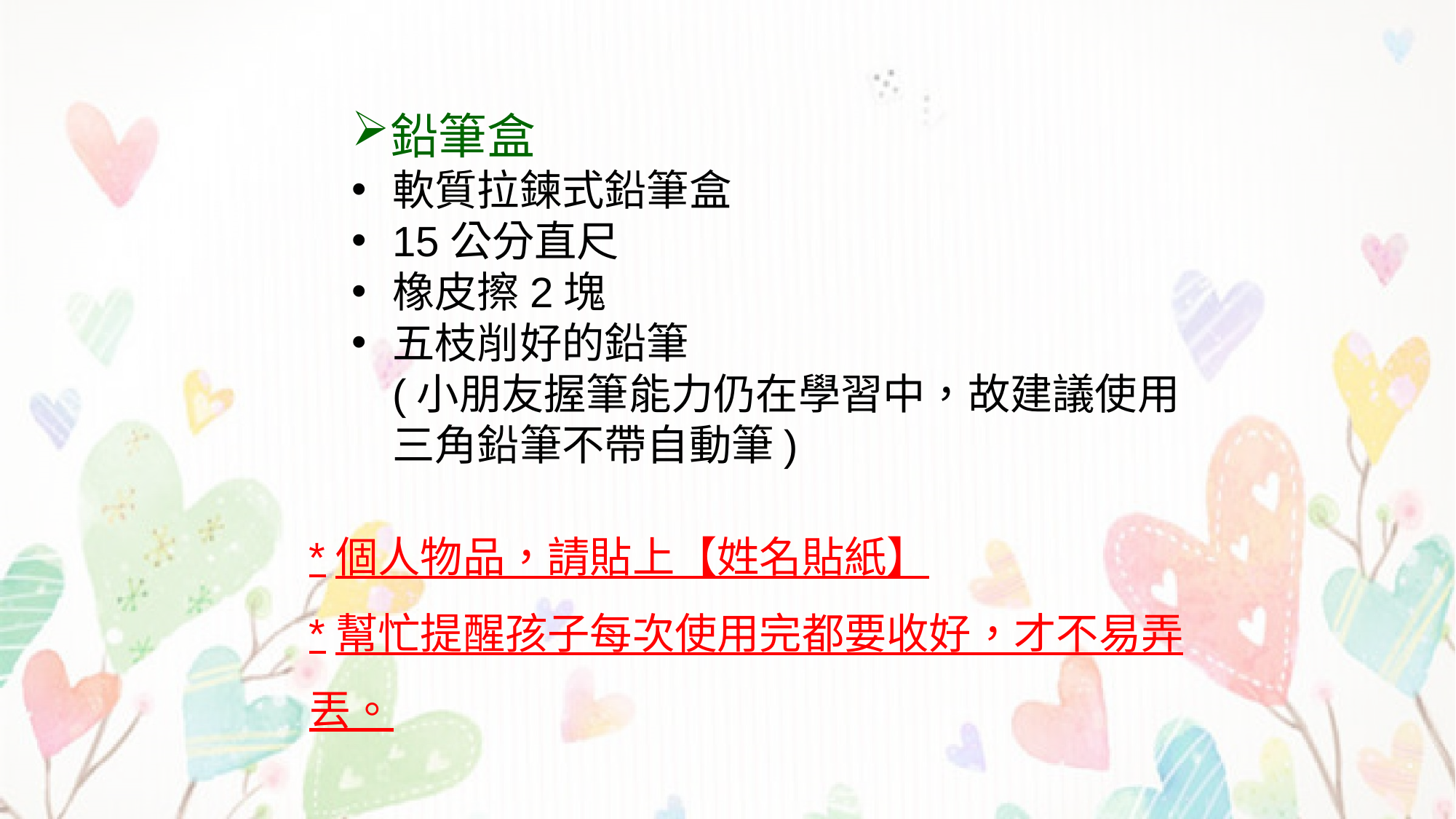

鉛筆盒
軟質拉鍊式鉛筆盒
15公分直尺
橡皮擦2塊
五枝削好的鉛筆
(小朋友握筆能力仍在學習中，故建議使用三角鉛筆不帶自動筆)
*個人物品，請貼上【姓名貼紙】
*幫忙提醒孩子每次使用完都要收好，才不易弄丟。